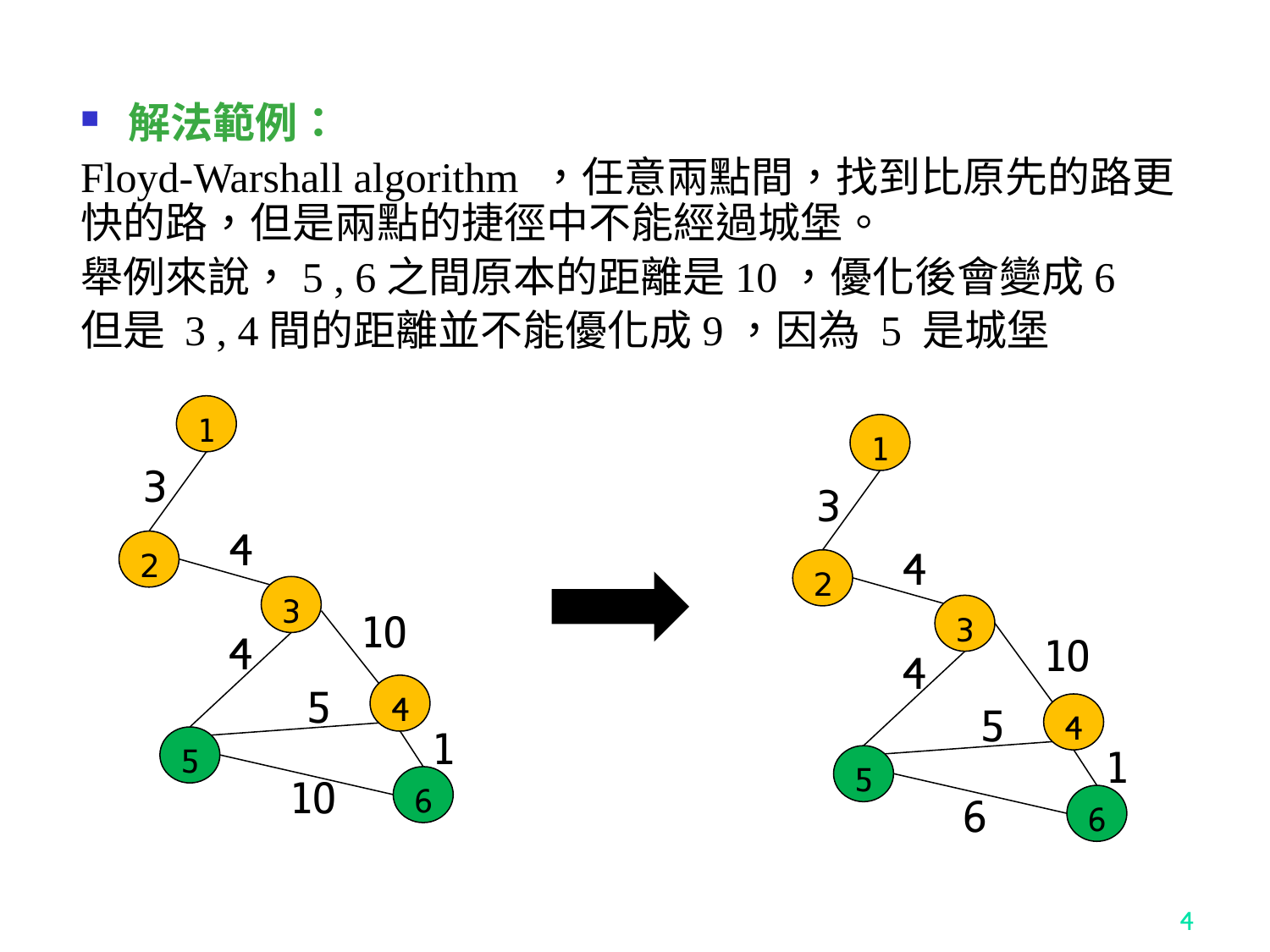

解法範例：
Floyd-Warshall algorithm ，任意兩點間，找到比原先的路更快的路，但是兩點的捷徑中不能經過城堡。
舉例來說，5 , 6之間原本的距離是10，優化後會變成6
但是 3 , 4間的距離並不能優化成9，因為 5 是城堡
1
3
4
2
3
10
4
5
4
1
5
10
6
1
3
4
2
3
10
4
5
4
1
5
6
6

4